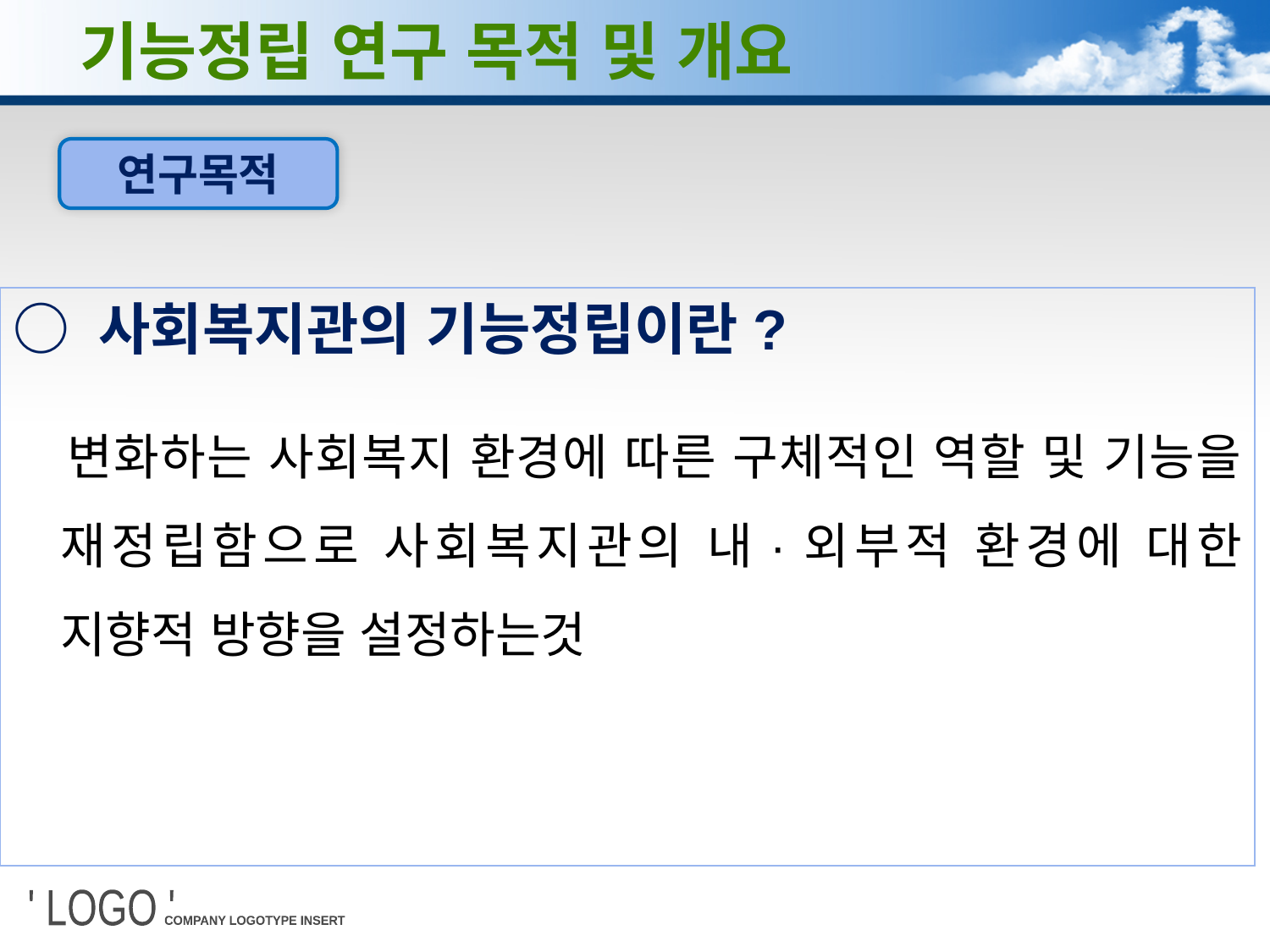

# 기능정립 연구 목적 및 개요
연구목적
○ 사회복지관의 기능정립이란?

    변화하는 사회복지 환경에 따른 구체적인 역할 및 기능을 재정립함으로 사회복지관의 내·외부적 환경에 대한 지향적 방향을 설정하는것